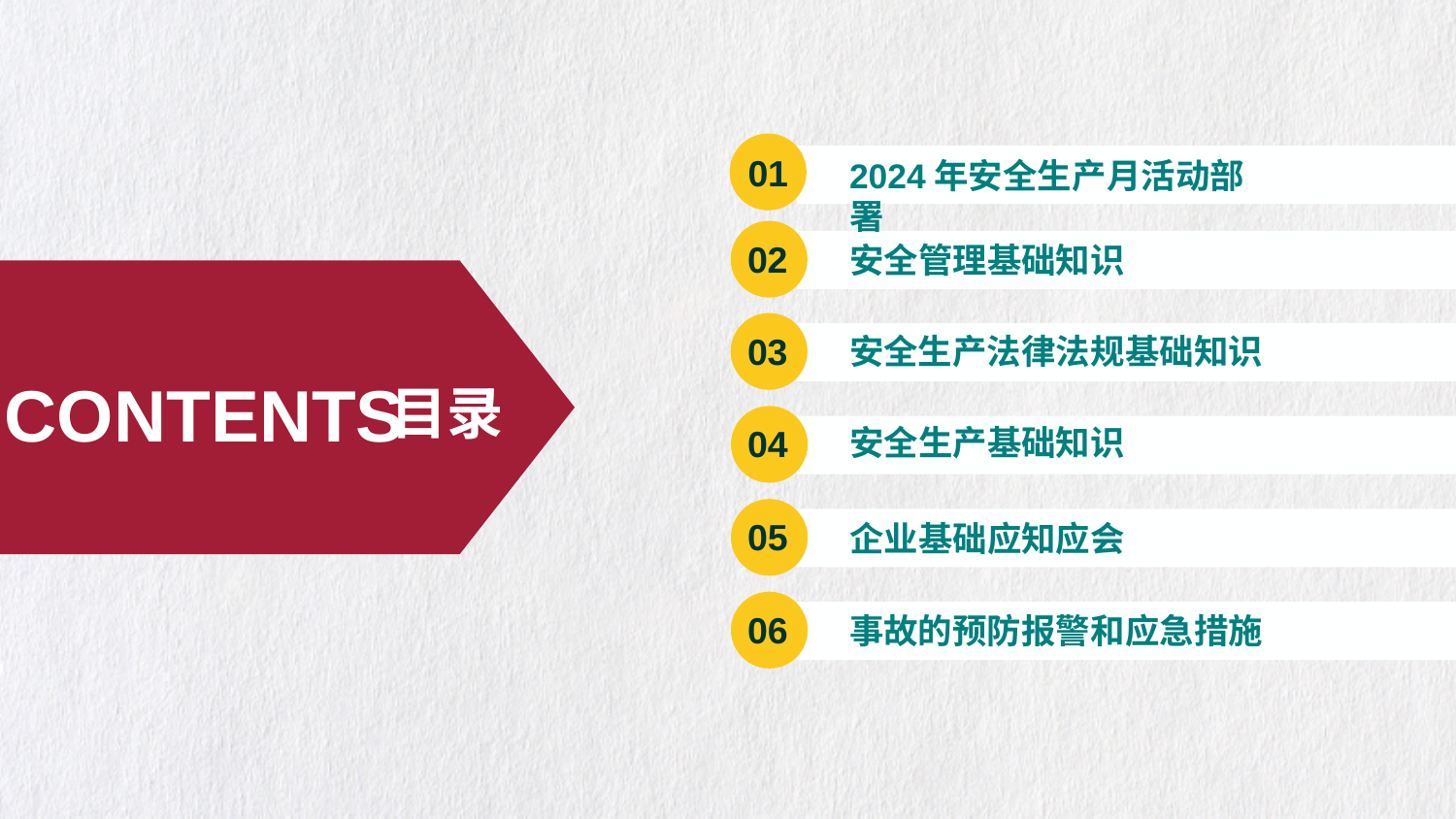

01

2024年安全生产月活动部署

02

03

04

05

06

安全管理基础知识

安全生产法律法规基础知识
CONTENTS
目录

安全生产基础知识

企业基础应知应会

事故的预防报警和应急措施